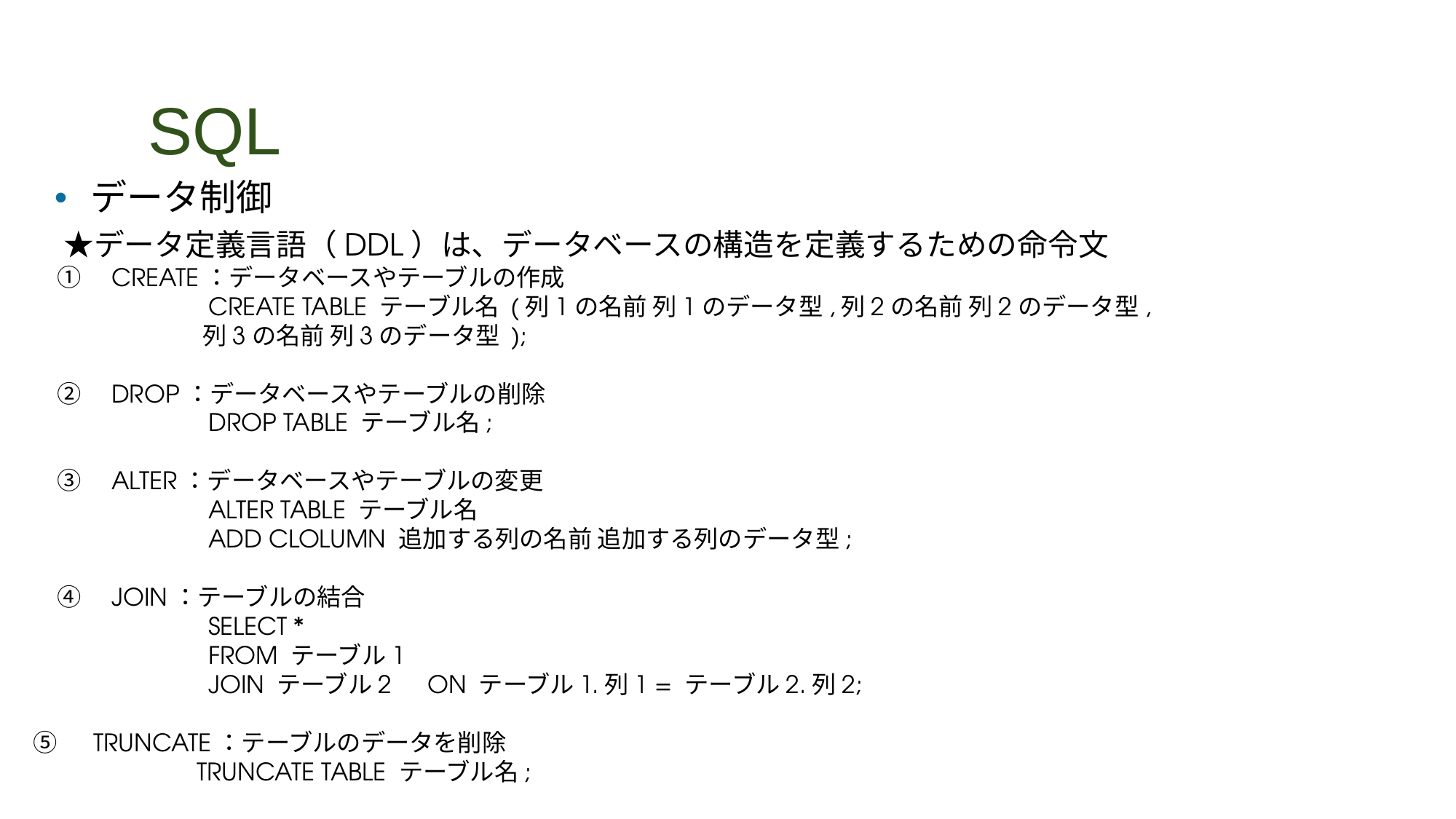

# SQL
データ制御

　★データ定義言語（DDL）は、データベースの構造を定義するための命令文
　①　CREATE：データベースやテーブルの作成
　　　　　　　CREATE TABLE テーブル名 (列1の名前 列1のデータ型,列2の名前 列2のデータ型,
　　　　　　　列3の名前 列3のデータ型 );

　②　DROP：データベースやテーブルの削除
　　　　　　　DROP TABLE テーブル名;

　③　ALTER：データベースやテーブルの変更
　　　　　　　ALTER TABLE テーブル名
　　　　　　　ADD CLOLUMN 追加する列の名前 追加する列のデータ型;

　④　JOIN：テーブルの結合
　　　　　　　SELECT *
　　　　　　　FROM テーブル1
　　　　　　　JOIN テーブル2　ON テーブル1.列1 = テーブル2.列2;

⑤　TRUNCATE：テーブルのデータを削除
	　　TRUNCATE TABLE テーブル名;